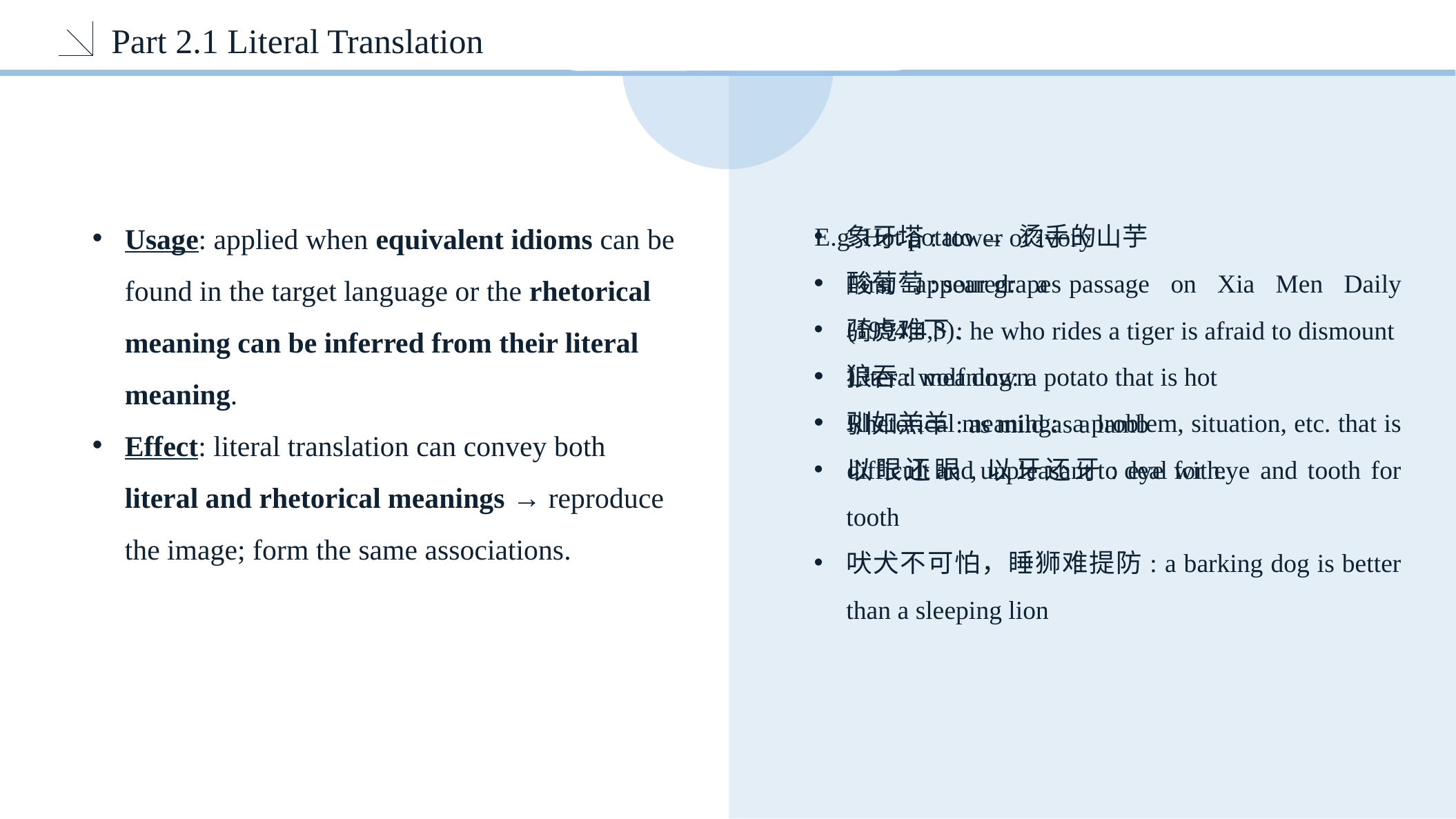

Part 2.1 Literal Translation

Usage: applied when equivalent idioms can be found in the target language or the rhetorical meaning can be inferred from their literal meaning.
Effect: literal translation can convey both literal and rhetorical meanings → reproduce the image; form the same associations.
象牙塔: tower of ivory
酸葡萄: sour grapes
骑虎难下: he who rides a tiger is afraid to dismount
狼吞: wolf down
驯如羔羊: as mild as a lamb
以眼还眼,以牙还牙: eye for eye and tooth for tooth
吠犬不可怕，睡狮难提防: a barking dog is better than a sleeping lion

E.g. Hot potato → 烫手的山芋
First appeared: a passage on Xia Men Daily (1994,4,3).
Literal meaning: a potato that is hot
Rhetorical meaning:  a problem, situation, etc. that is difficult and unpleasant to deal with.